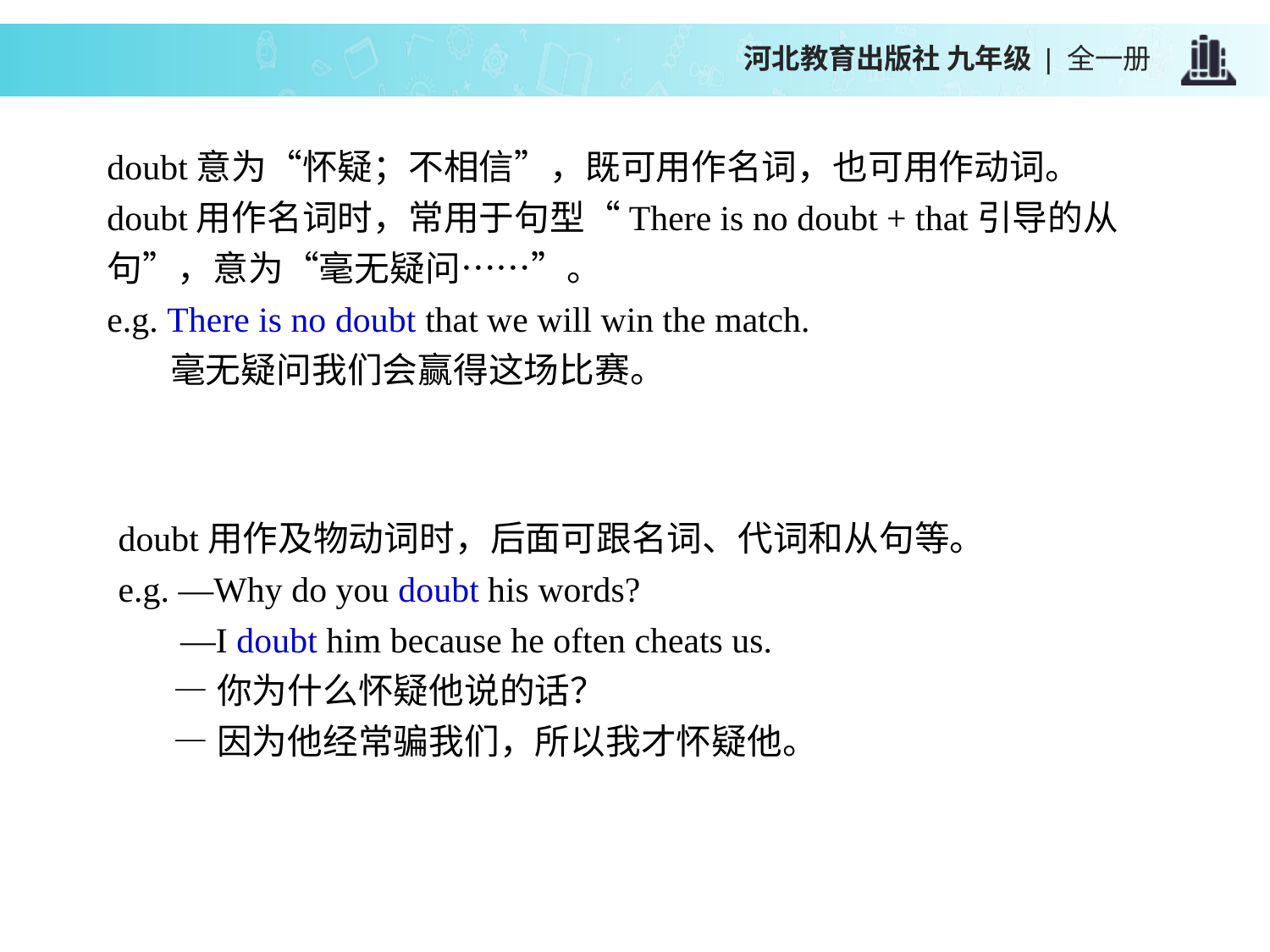

doubt意为“怀疑；不相信”，既可用作名词，也可用作动词。
doubt用作名词时，常用于句型“There is no doubt + that引导的从句”，意为“毫无疑问……”。
e.g. There is no doubt that we will win the match.
       毫无疑问我们会赢得这场比赛。
doubt用作及物动词时，后面可跟名词、代词和从句等。
e.g. —Why do you doubt his words?
       —I doubt him because he often cheats us.
       —你为什么怀疑他说的话？
       —因为他经常骗我们，所以我才怀疑他。